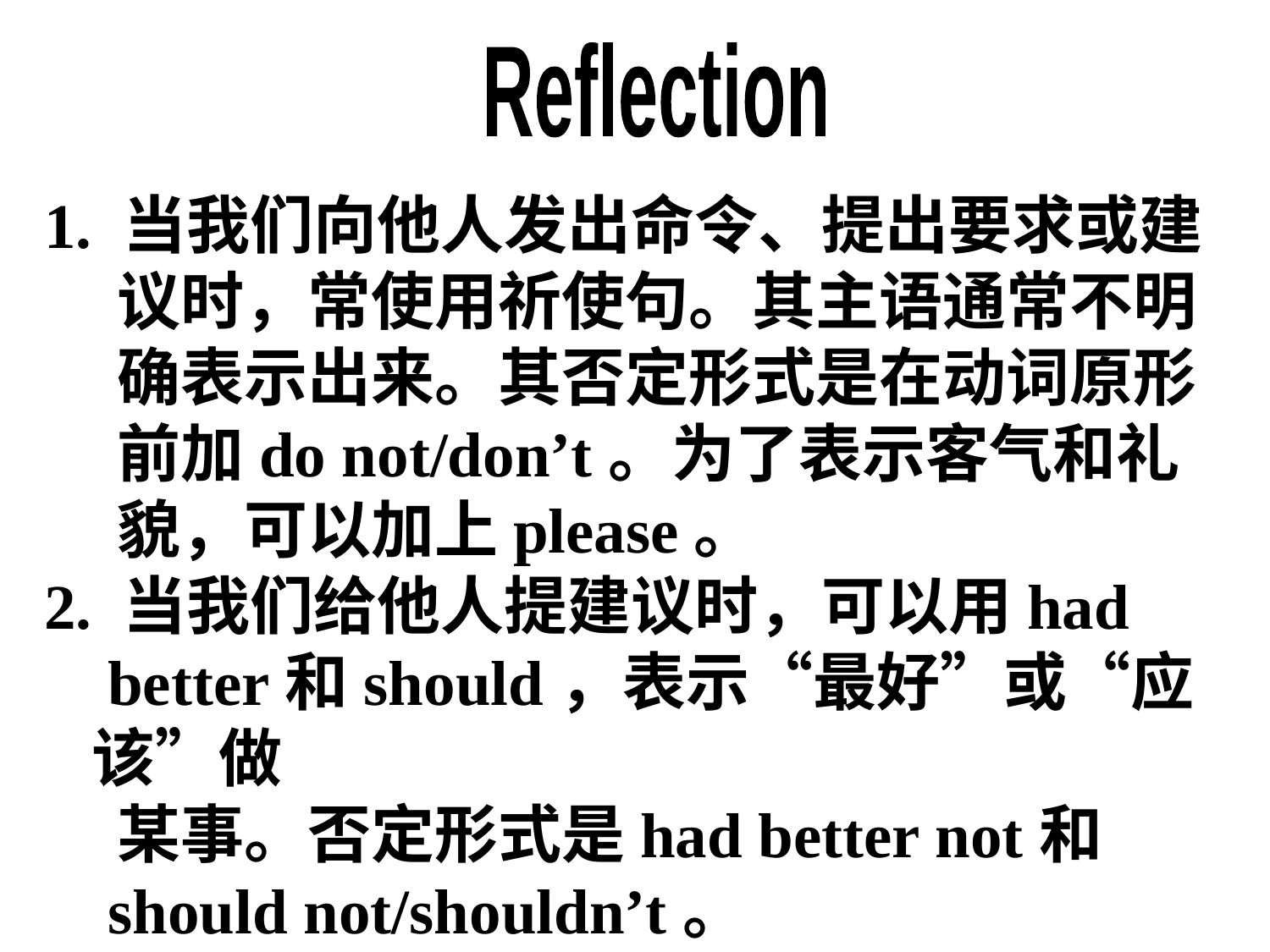

Reflection
1. 当我们向他人发出命令、提出要求或建
    议时，常使用祈使句。其主语通常不明
    确表示出来。其否定形式是在动词原形
    前加do not/don’t。为了表示客气和礼
    貌，可以加上please。
2. 当我们给他人提建议时，可以用had
    better和should，表示“最好”或“应该”做
    某事。否定形式是had better not和
    should not/shouldn’t。